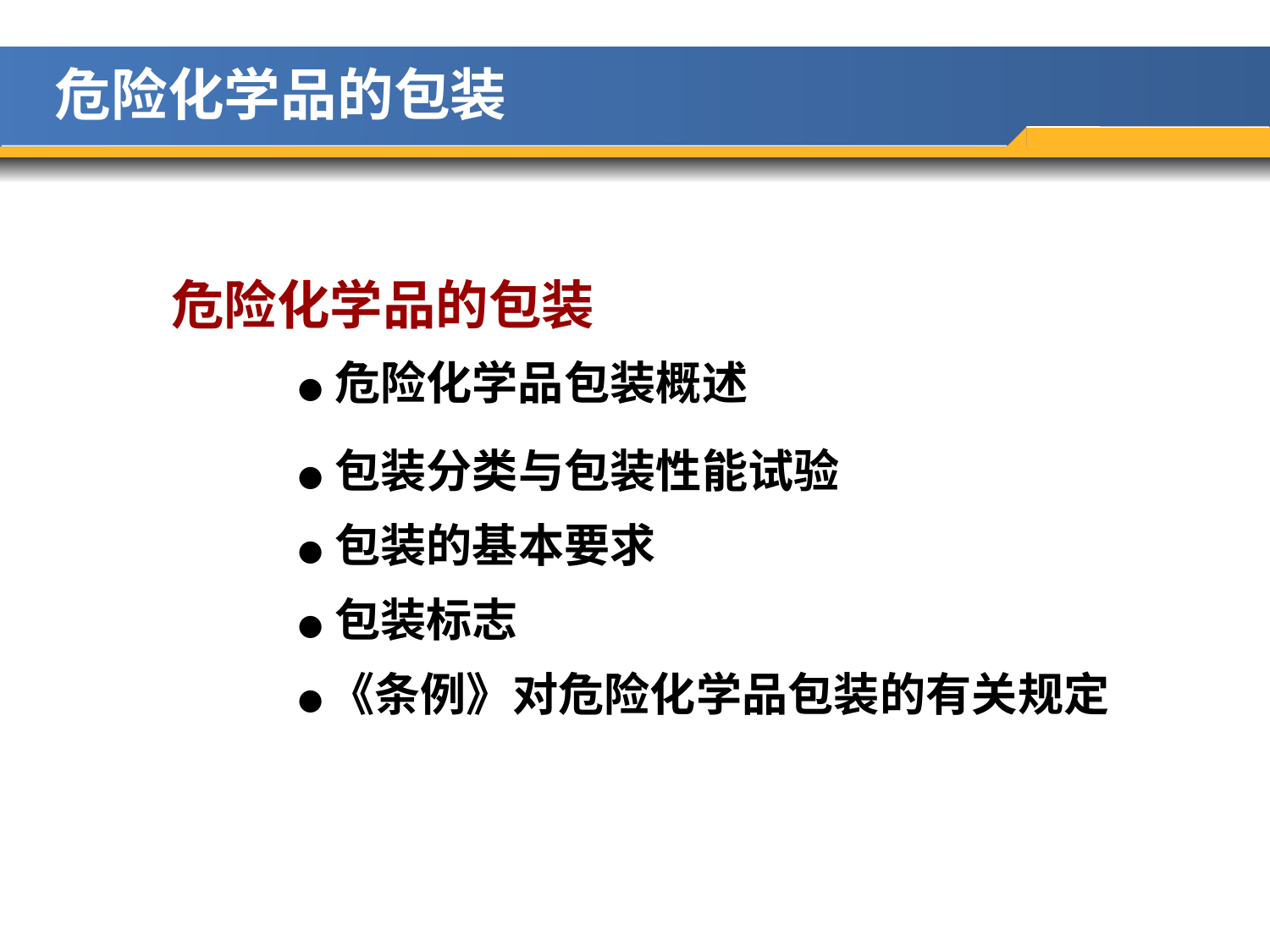

危险化学品的包装

危险化学品的包装
● 危险化学品包装概述
● 包装分类与包装性能试验
● 包装的基本要求
● 包装标志
●《条例》对危险化学品包装的有关规定